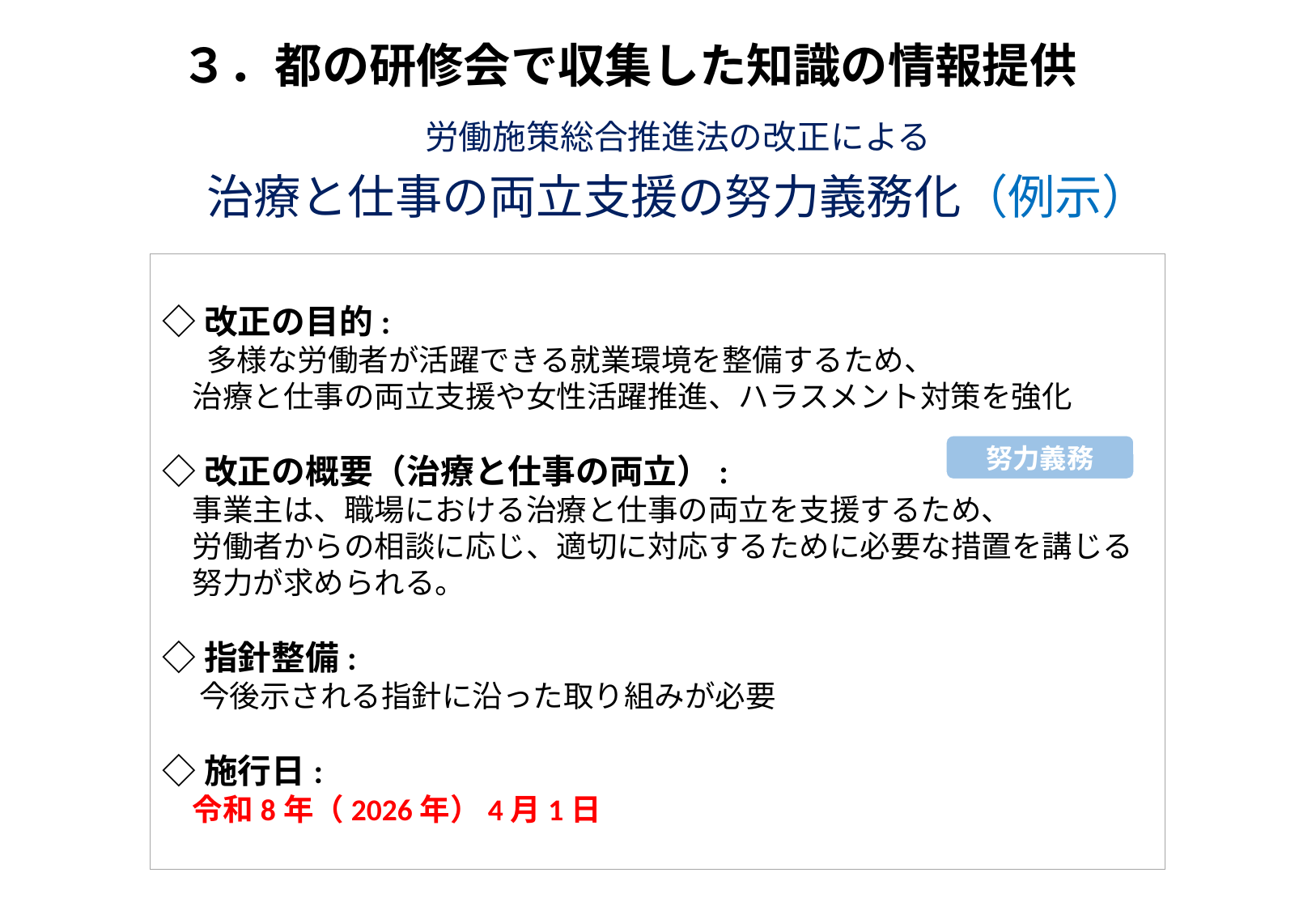

３．都の研修会で収集した知識の情報提供
労働施策総合推進法の改正による
治療と仕事の両立支援の努力義務化（例示）

◇改正の目的:
 　多様な労働者が活躍できる就業環境を整備するため、
　治療と仕事の両立支援や女性活躍推進、ハラスメント対策を強化

◇改正の概要（治療と仕事の両立）:
　事業主は、職場における治療と仕事の両立を支援するため、
　労働者からの相談に応じ、適切に対応するために必要な措置を講じる
　努力が求められる。

◇指針整備:
　 今後示される指針に沿った取り組みが必要

◇施行日:
　令和8年（2026年）4月1日

努力義務